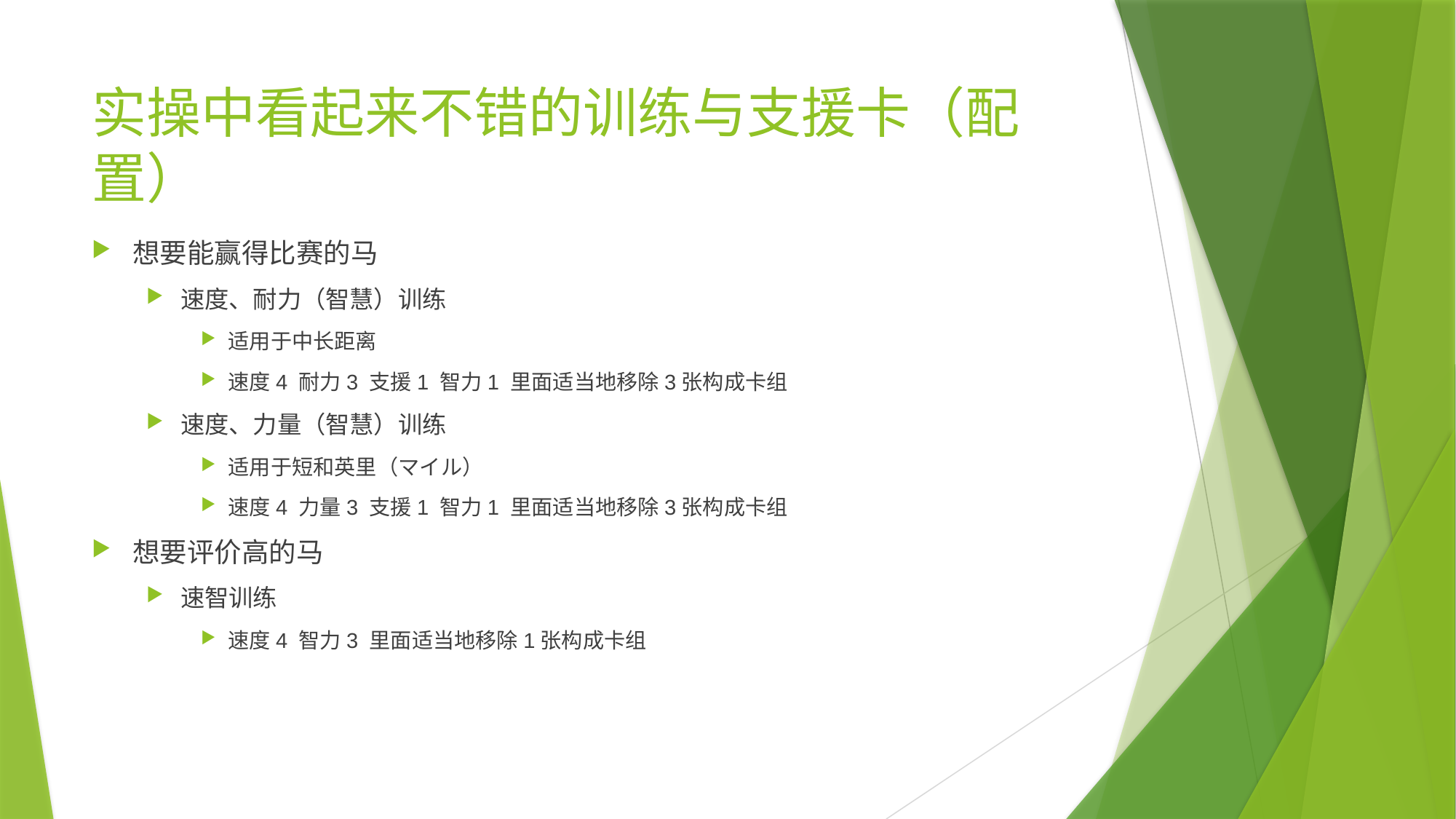

# 实操中看起来不错的训练与支援卡（配置）
想要能赢得比赛的马
速度、耐力（智慧）训练
适用于中长距离
速度4 耐力3 支援1 智力1 里面适当地移除3张构成卡组
速度、力量（智慧）训练
适用于短和英里（マイル）
速度4 力量3 支援1 智力1 里面适当地移除3张构成卡组
想要评价高的马
速智训练
速度4 智力3 里面适当地移除1张构成卡组